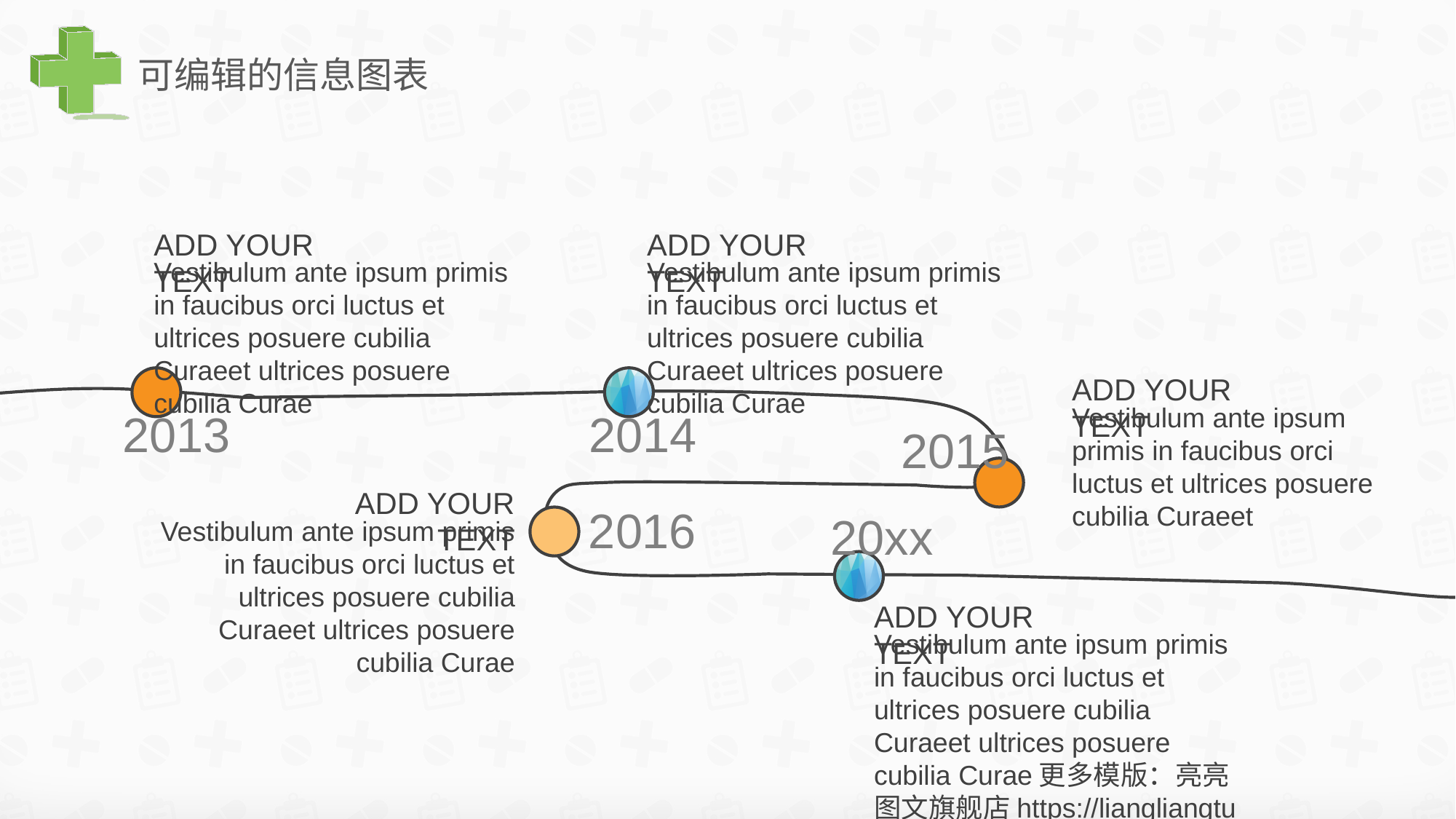

可编辑的信息图表
ADD YOUR TEXT
Vestibulum ante ipsum primis in faucibus orci luctus et ultrices posuere cubilia Curaeet ultrices posuere cubilia Curae
ADD YOUR TEXT
Vestibulum ante ipsum primis in faucibus orci luctus et ultrices posuere cubilia Curaeet ultrices posuere cubilia Curae
ADD YOUR TEXT
Vestibulum ante ipsum primis in faucibus orci luctus et ultrices posuere cubilia Curaeet

2013
2014
2015

ADD YOUR TEXT
Vestibulum ante ipsum primis in faucibus orci luctus et ultrices posuere cubilia Curaeet ultrices posuere cubilia Curae

2016
20xx

ADD YOUR TEXT
Vestibulum ante ipsum primis in faucibus orci luctus et ultrices posuere cubilia Curaeet ultrices posuere cubilia Curae更多模版：亮亮图文旗舰店https://liangliangtuwen.tmall.com